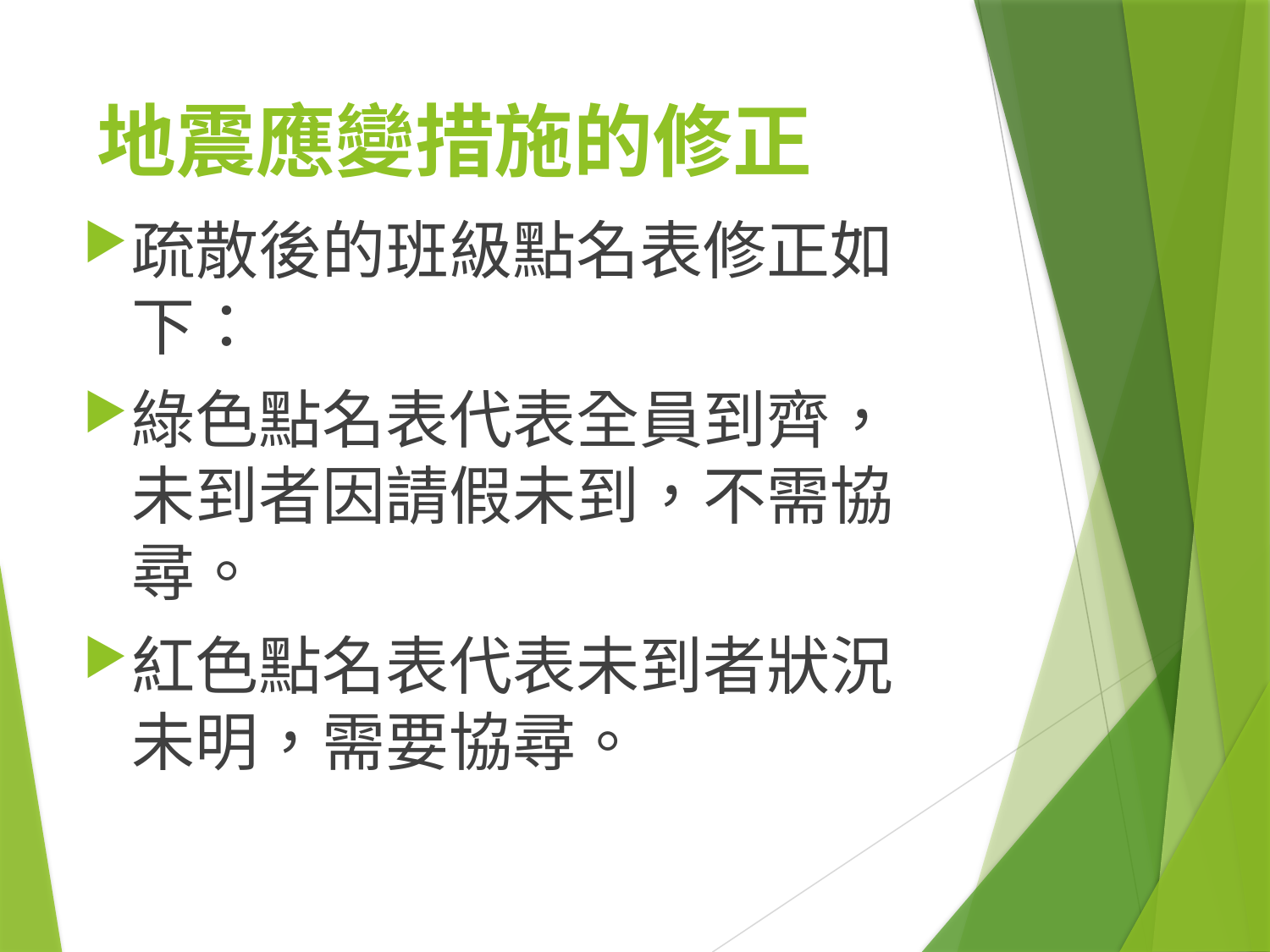

# 地震應變措施的修正
疏散後的班級點名表修正如下：
綠色點名表代表全員到齊，未到者因請假未到，不需協尋。
紅色點名表代表未到者狀況未明，需要協尋。